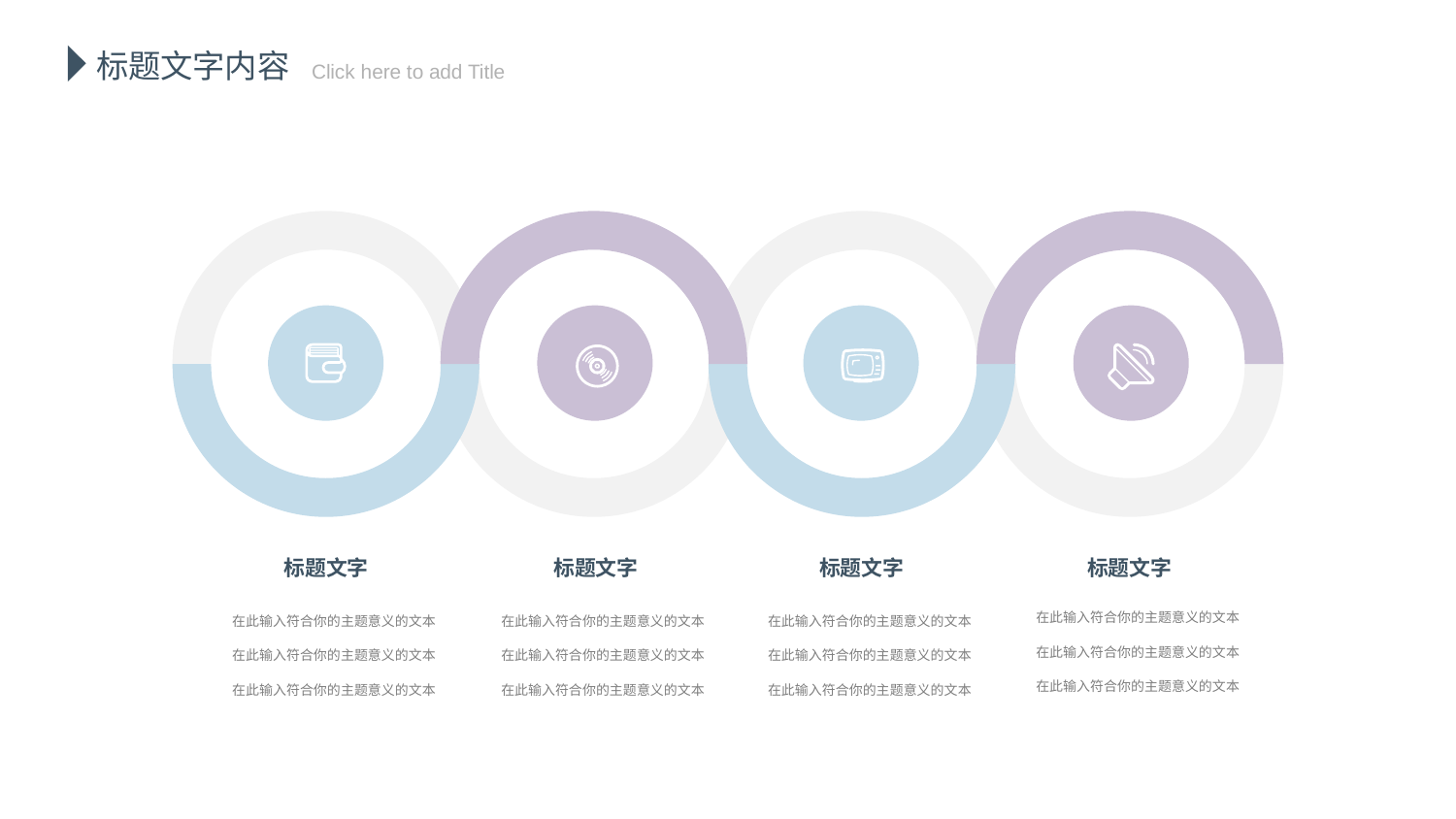

延迟符
标题文字内容
  Click here to add Title

标题文字
标题文字
标题文字
标题文字
在此输入符合你的主题意义的文本
在此输入符合你的主题意义的文本
在此输入符合你的主题意义的文本
在此输入符合你的主题意义的文本
在此输入符合你的主题意义的文本
在此输入符合你的主题意义的文本
在此输入符合你的主题意义的文本
在此输入符合你的主题意义的文本
在此输入符合你的主题意义的文本
在此输入符合你的主题意义的文本
在此输入符合你的主题意义的文本
在此输入符合你的主题意义的文本